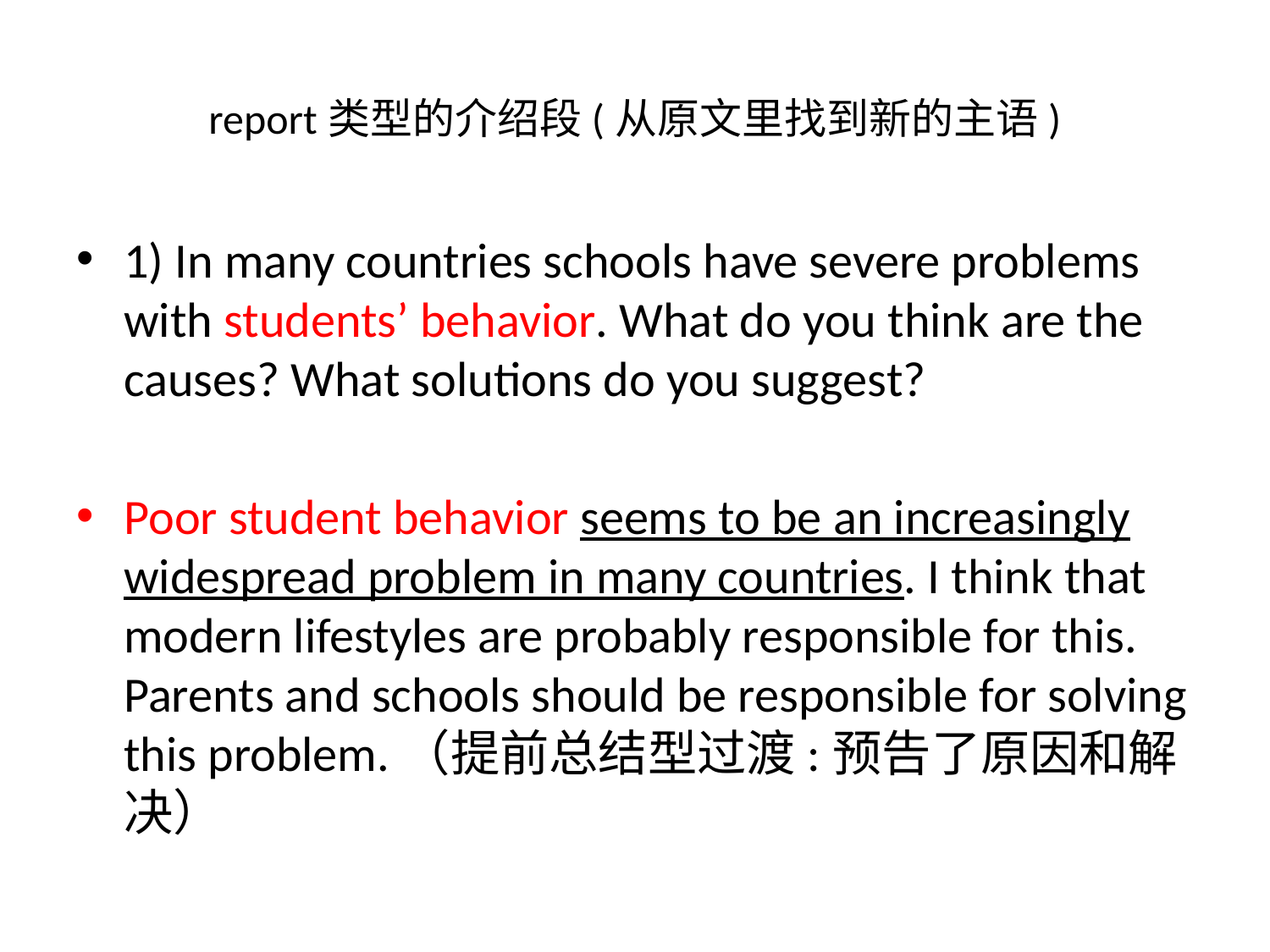

# report类型的介绍段(从原文里找到新的主语)
1) In many countries schools have severe problems with students’ behavior. What do you think are the causes? What solutions do you suggest?

Poor student behavior seems to be an increasingly widespread problem in many countries. I think that modern lifestyles are probably responsible for this. Parents and schools should be responsible for solving this problem.（提前总结型过渡:预告了原因和解决）